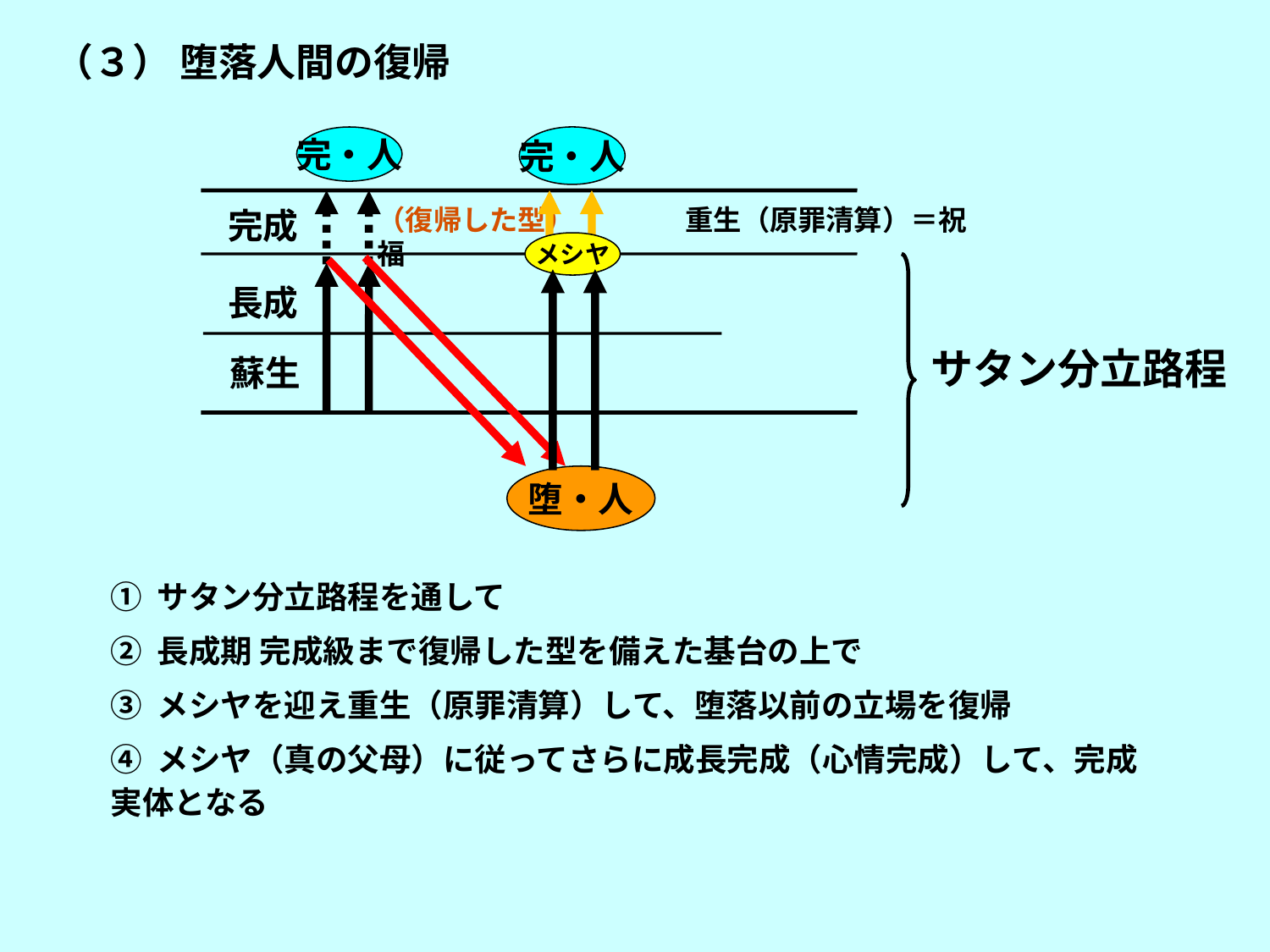

（３） 堕落人間の復帰
完・人
完・人

（復帰した型）       　　重生（原罪清算）＝祝福
完成
メシヤ

長成

サタン分立路程
蘇生

堕・人
① サタン分立路程を通して
② 長成期 完成級まで復帰した型を備えた基台の上で
③ メシヤを迎え重生（原罪清算）して、堕落以前の立場を復帰
④ メシヤ（真の父母）に従ってさらに成長完成（心情完成）して、完成実体となる